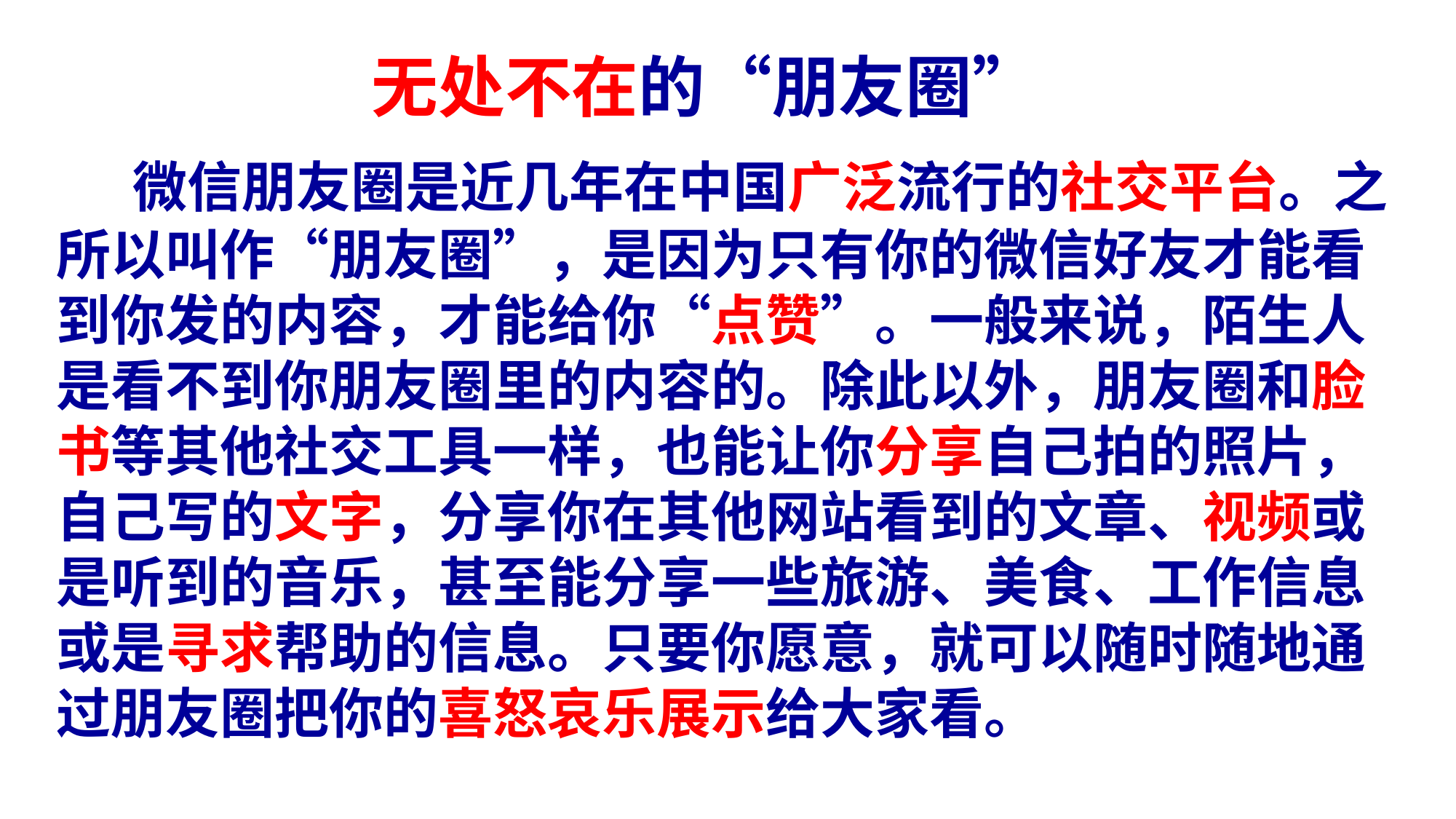

无处不在的“朋友圈”
    微信朋友圈是近几年在中国广泛流行的社交平台。之所以叫作“朋友圈”，是因为只有你的微信好友才能看到你发的内容，才能给你“点赞”。一般来说，陌生人是看不到你朋友圈里的内容的。除此以外，朋友圈和脸书等其他社交工具一样，也能让你分享自己拍的照片，自己写的文字，分享你在其他网站看到的文章、视频或是听到的音乐，甚至能分享一些旅游、美食、工作信息或是寻求帮助的信息。只要你愿意，就可以随时随地通过朋友圈把你的喜怒哀乐展示给大家看。